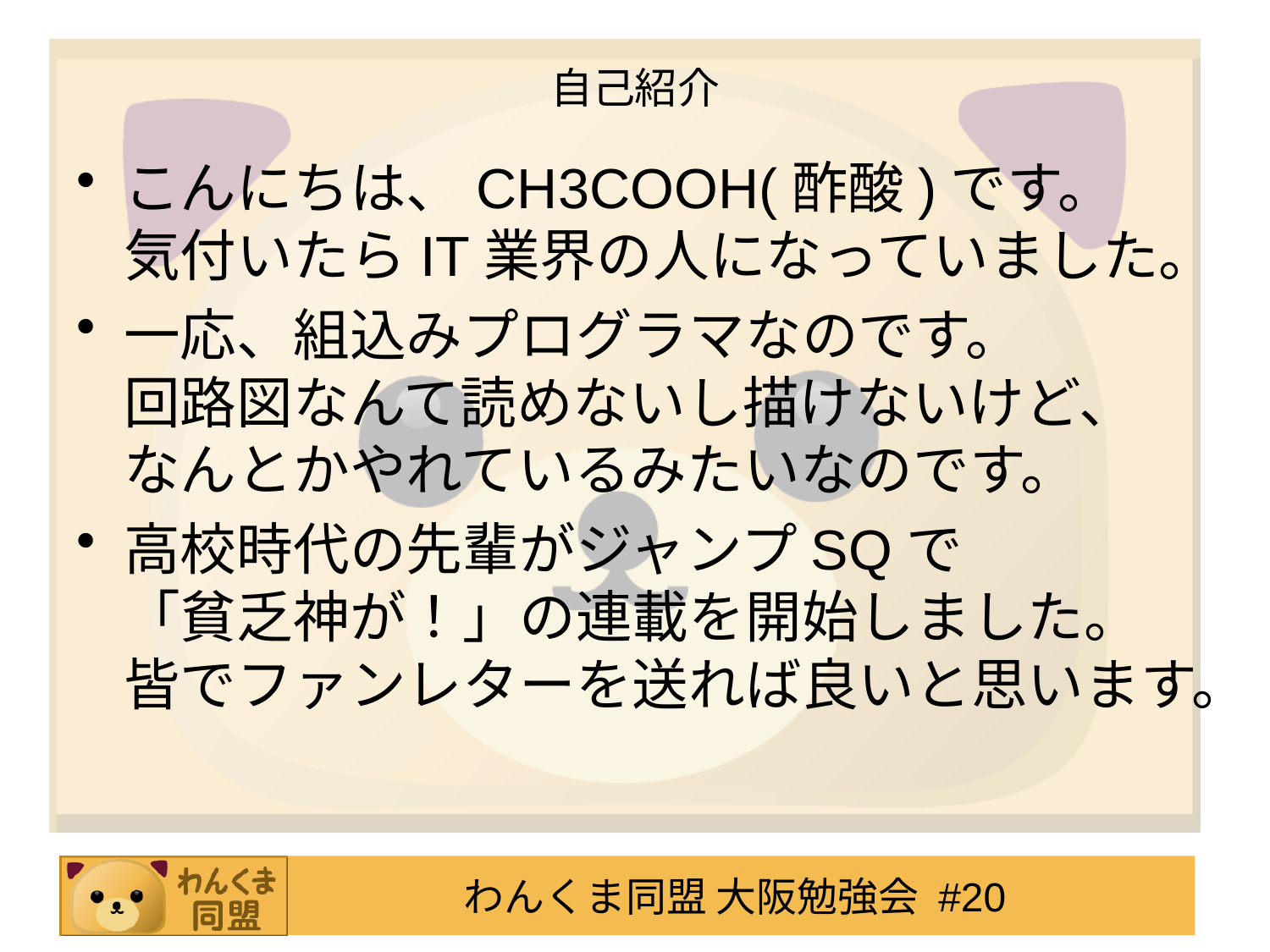

# 自己紹介
こんにちは、CH3COOH(酢酸)です。
気付いたらIT業界の人になっていました。
一応、組込みプログラマなのです。
回路図なんて読めないし描けないけど、
なんとかやれているみたいなのです。
高校時代の先輩がジャンプSQで
「貧乏神が！」の連載を開始しました。
皆でファンレターを送れば良いと思います。